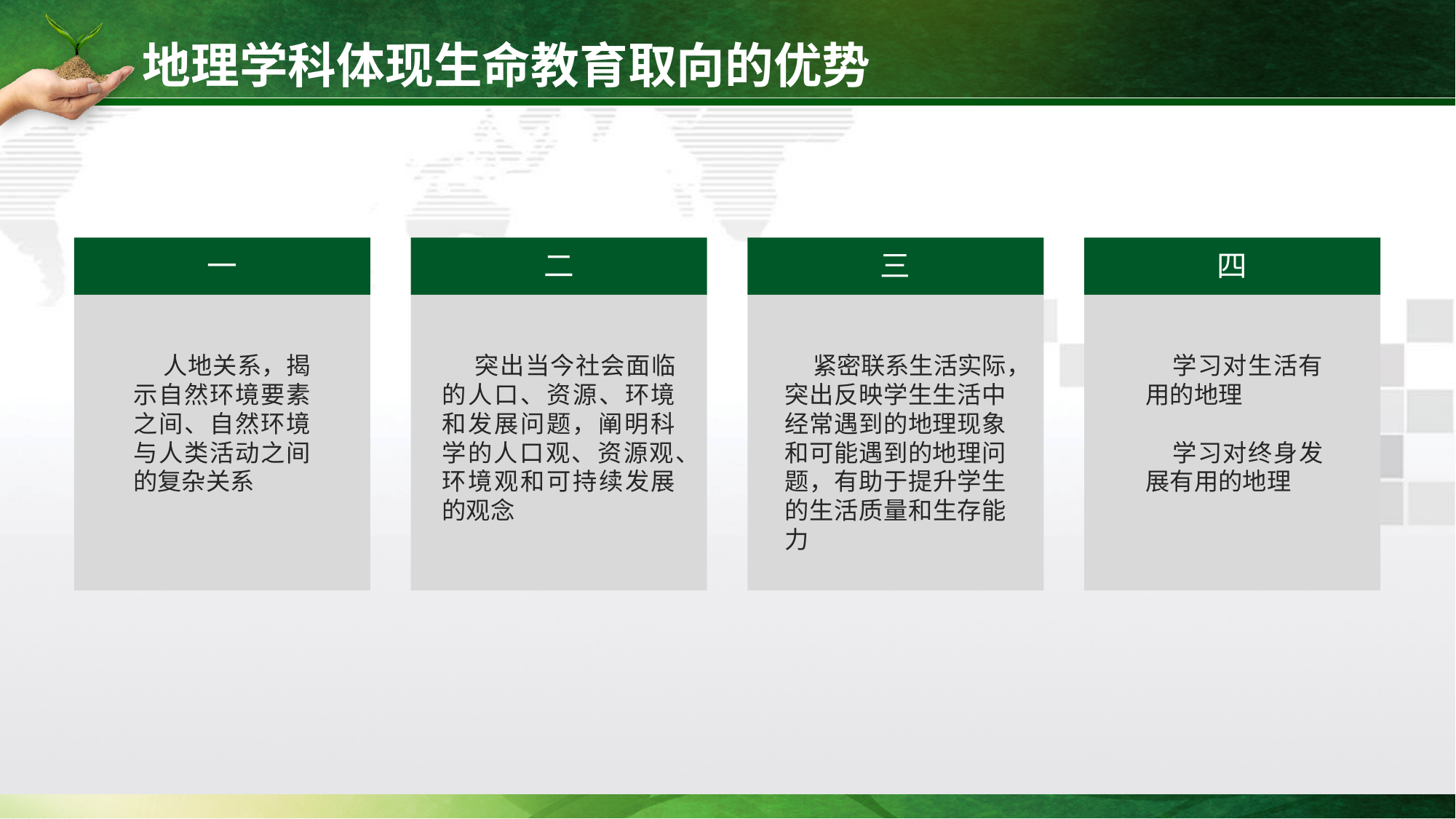

地理学科体现生命教育取向的优势

一
二
三
四
    人地关系，揭示自然环境要素之间、自然环境与人类活动之间的复杂关系
   学习对生活有用的地理

   学习对终身发展有用的地理
    突出当今社会面临的人口、资源、环境和发展问题，阐明科学的人口观、资源观、环境观和可持续发展的观念
    紧密联系生活实际，突出反映学生生活中经常遇到的地理现象和可能遇到的地理问题，有助于提升学生的生活质量和生存能力